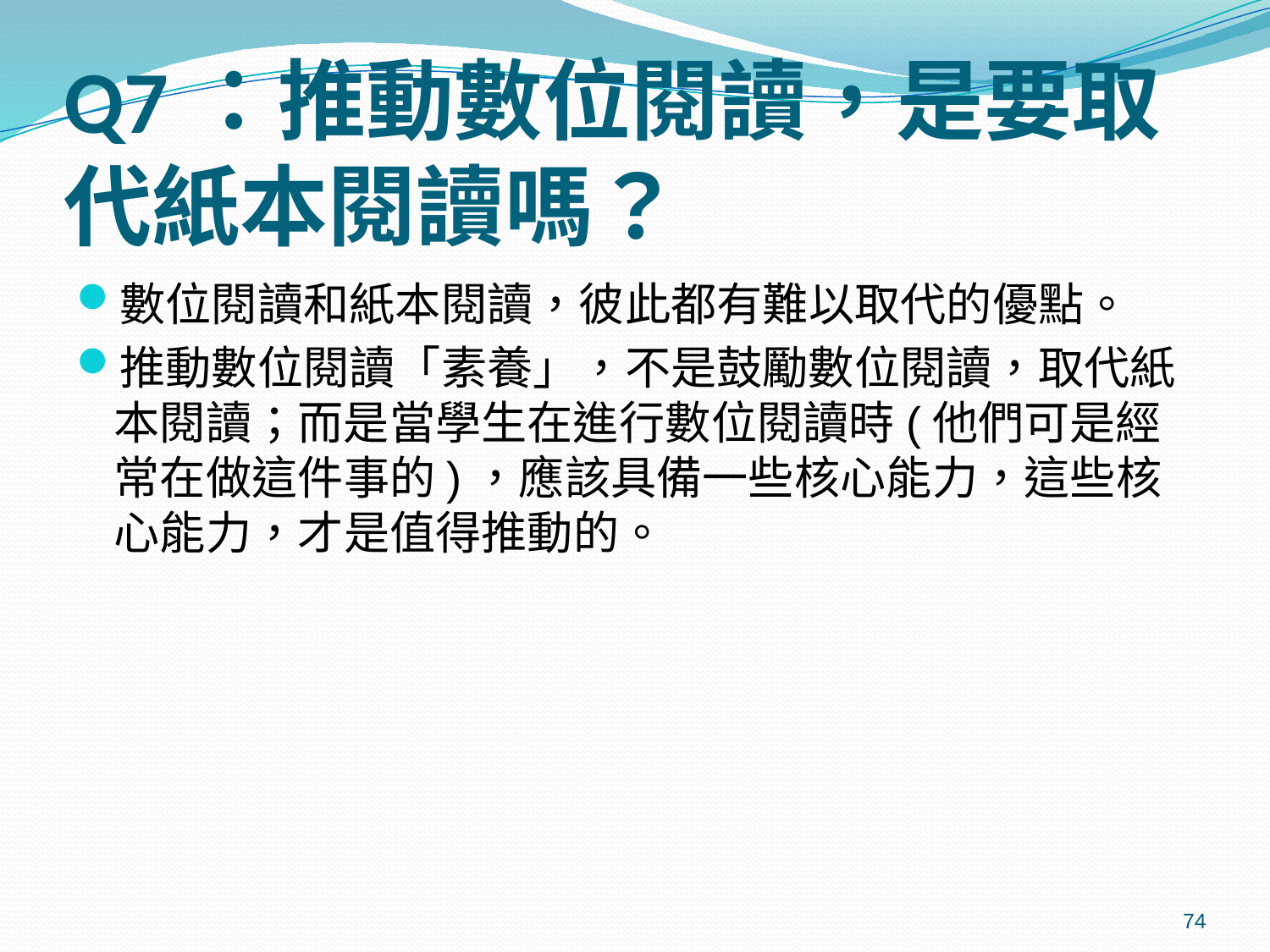

# Q7：推動數位閱讀，是要取代紙本閱讀嗎？
數位閱讀和紙本閱讀，彼此都有難以取代的優點。
推動數位閱讀「素養」，不是鼓勵數位閱讀，取代紙本閱讀；而是當學生在進行數位閱讀時(他們可是經常在做這件事的)，應該具備一些核心能力，這些核心能力，才是值得推動的。
74